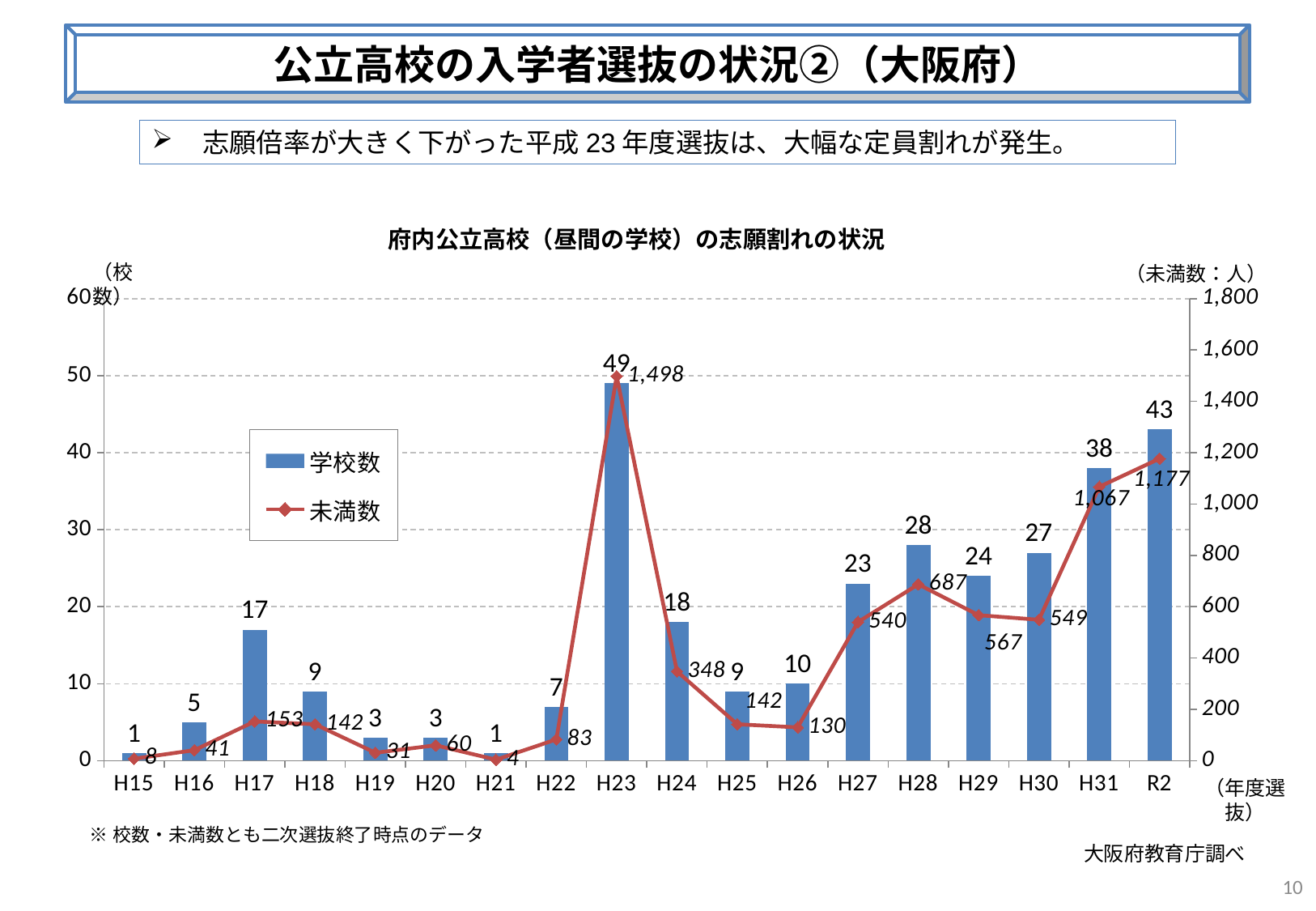

公立高校の入学者選抜の状況②（大阪府）
　志願倍率が大きく下がった平成23年度選抜は、大幅な定員割れが発生。
府内公立高校（昼間の学校）の志願割れの状況
（校数）
（未満数：人）

### Chart

| Category | 学校数 | 未満数 |
|---|---|---|
| H15 | 1.0 | 8.0 |
| H16 | 5.0 | 41.0 |
| H17 | 17.0 | 153.0 |
| H18 | 9.0 | 142.0 |
| H19 | 3.0 | 31.0 |
| H20 | 3.0 | 60.0 |
| H21 | 1.0 | 4.0 |
| H22 | 7.0 | 83.0 |
| H23 | 49.0 | 1498.0 |
| H24 | 18.0 | 348.0 |
| H25 | 9.0 | 142.0 |
| H26 | 10.0 | 130.0 |
| H27 | 23.0 | 540.0 |
| H28 | 28.0 | 687.0 |
| H29 | 24.0 | 567.0 |
| H30 | 27.0 | 549.0 |
| H31 | 38.0 | 1067.0 |
| R2 | 43.0 | 1177.0 |
（年度選抜）
※校数・未満数とも二次選抜終了時点のデータ
大阪府教育庁調べ
10